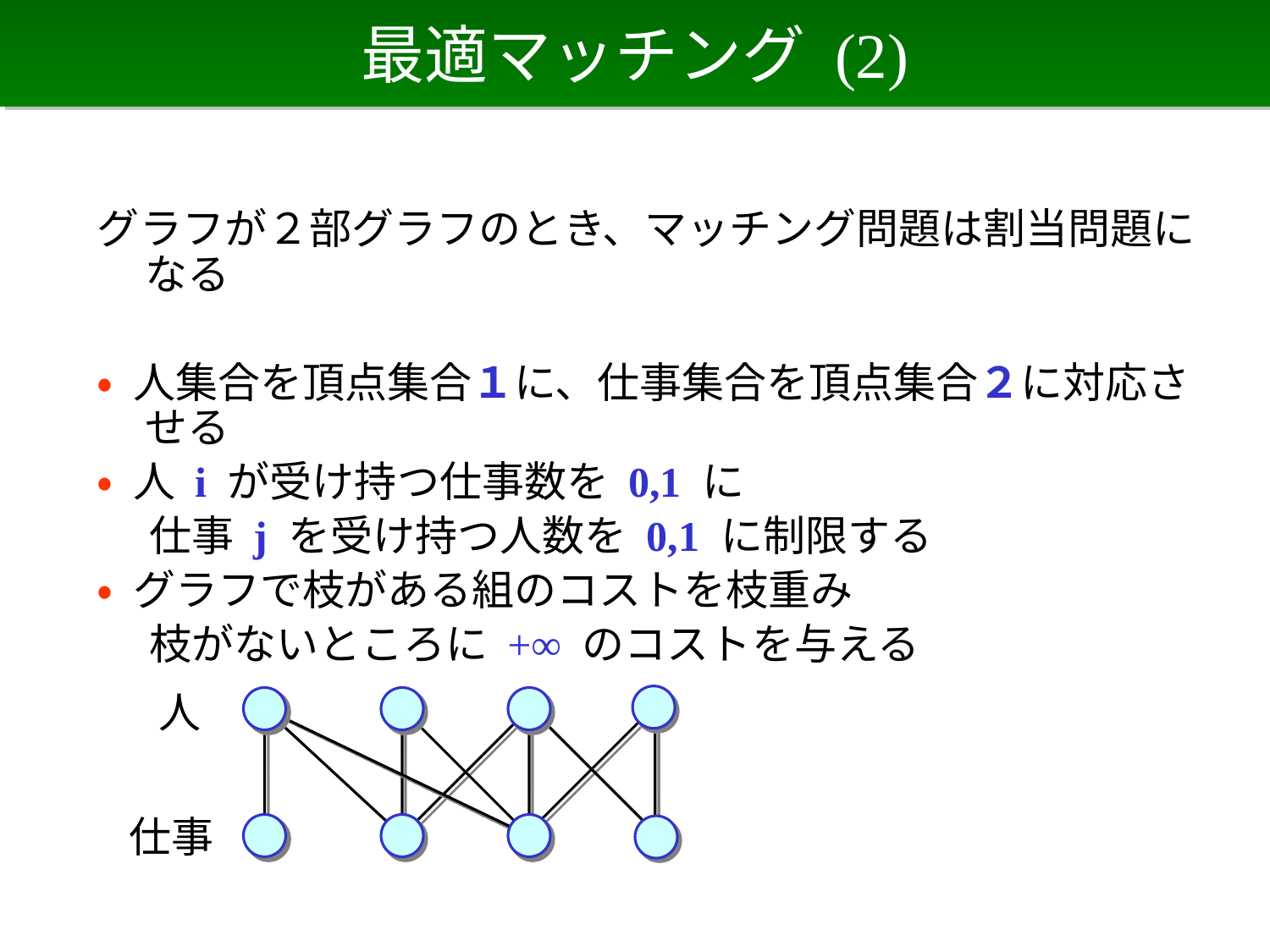

# 最適マッチング (2)
グラフが２部グラフのとき、マッチング問題は割当問題になる

• 人集合を頂点集合１に、仕事集合を頂点集合２に対応させる
• 人 i が受け持つ仕事数を 0,1 に
　 仕事 j を受け持つ人数を 0,1 に制限する
• グラフで枝がある組のコストを枝重み
　 枝がないところに +∞ のコストを与える

人

仕事